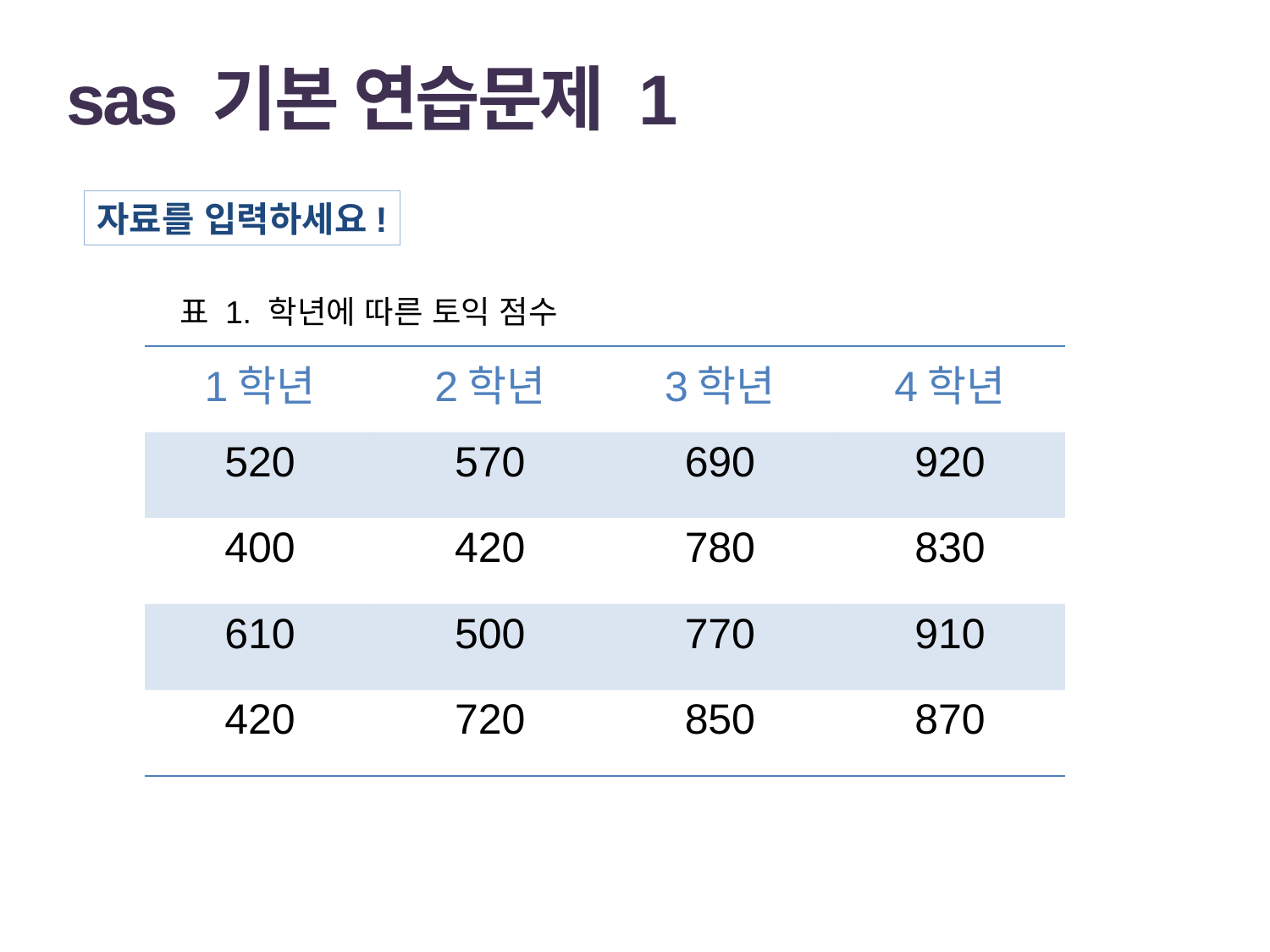

# sas 기본 연습문제 1
자료를 입력하세요!
표 1. 학년에 따른 토익 점수
| 1학년 | 2학년 | 3학년 | 4학년 |
| --- | --- | --- | --- |
| 520 | 570 | 690 | 920 |
| 400 | 420 | 780 | 830 |
| 610 | 500 | 770 | 910 |
| 420 | 720 | 850 | 870 |